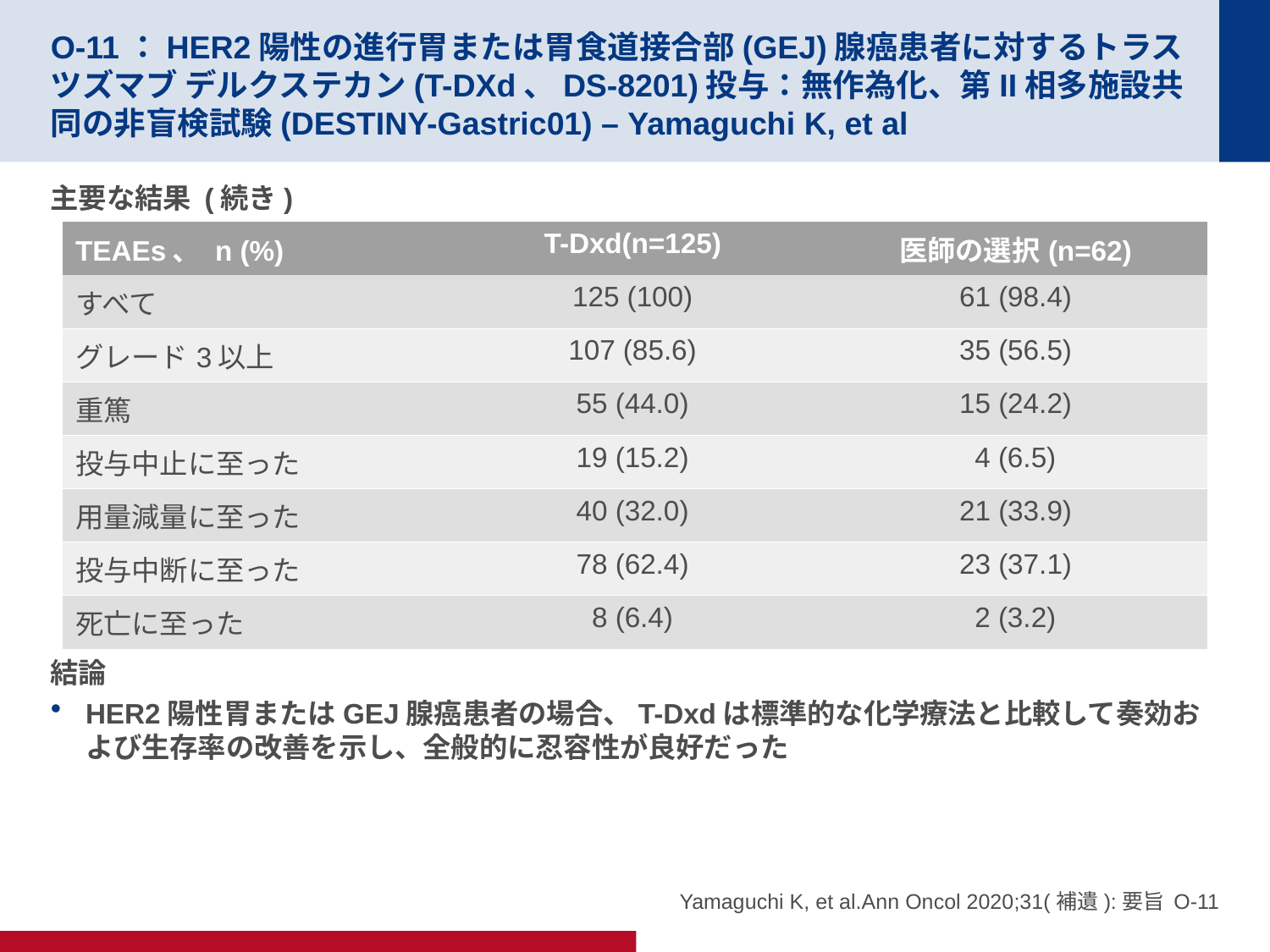

# O-11：HER2陽性の進行胃または胃食道接合部(GEJ)腺癌患者に対するトラスツズマブ デルクステカン(T-DXd、DS-8201)投与：無作為化、第II相多施設共同の非盲検試験(DESTINY-Gastric01) – Yamaguchi K, et al
主要な結果 (続き)
結論
HER2陽性胃またはGEJ腺癌患者の場合、T-Dxdは標準的な化学療法と比較して奏効および生存率の改善を示し、全般的に忍容性が良好だった

| TEAEs、 n (%) | T-Dxd(n=125) | 医師の選択(n=62) |
| --- | --- | --- |
| すべて | 125 (100) | 61 (98.4) |
| グレード3以上 | 107 (85.6) | 35 (56.5) |
| 重篤 | 55 (44.0) | 15 (24.2) |
| 投与中止に至った | 19 (15.2) | 4 (6.5) |
| 用量減量に至った | 40 (32.0) | 21 (33.9) |
| 投与中断に至った | 78 (62.4) | 23 (37.1) |
| 死亡に至った | 8 (6.4) | 2 (3.2) |
Yamaguchi K, et al.Ann Oncol 2020;31(補遺):要旨 O-11